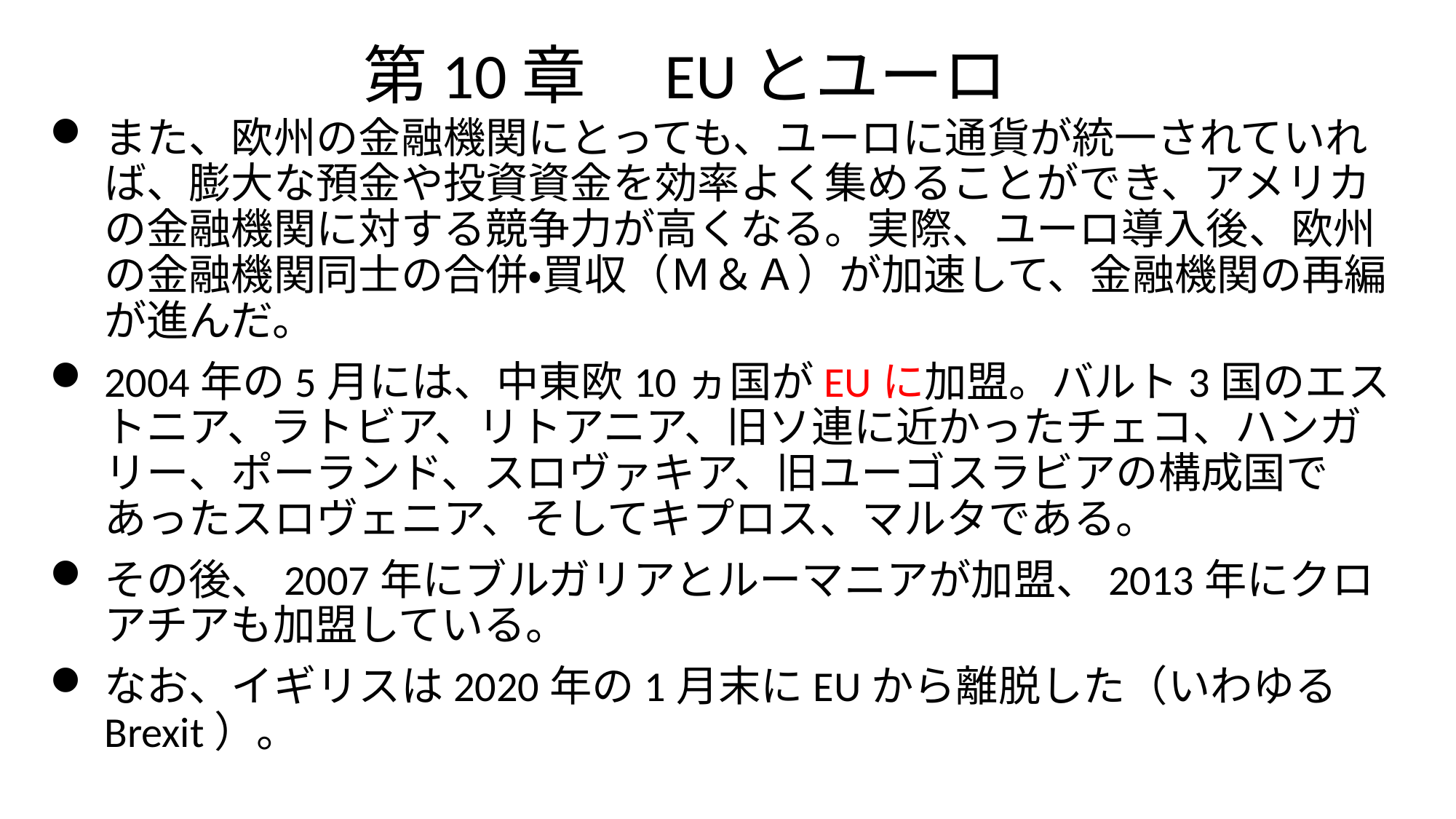

# 第10章　EUとユーロ
また、欧州の金融機関にとっても、ユーロに通貨が統一されていれば、膨大な預金や投資資金を効率よく集めることができ、アメリカの金融機関に対する競争力が高くなる。実際、ユーロ導入後、欧州の金融機関同士の合併・買収（Ｍ＆Ａ）が加速して、金融機関の再編が進んだ。
2004年の5月には、中東欧10ヵ国がEUに加盟。バルト3国のエストニア、ラトビア、リトアニア、旧ソ連に近かったチェコ、ハンガリー、ポーランド、スロヴァキア、旧ユーゴスラビアの構成国であったスロヴェニア、そしてキプロス、マルタである。
その後、2007年にブルガリアとルーマニアが加盟、2013年にクロアチアも加盟している。
なお、イギリスは2020年の1月末にEUから離脱した（いわゆるBrexit）。